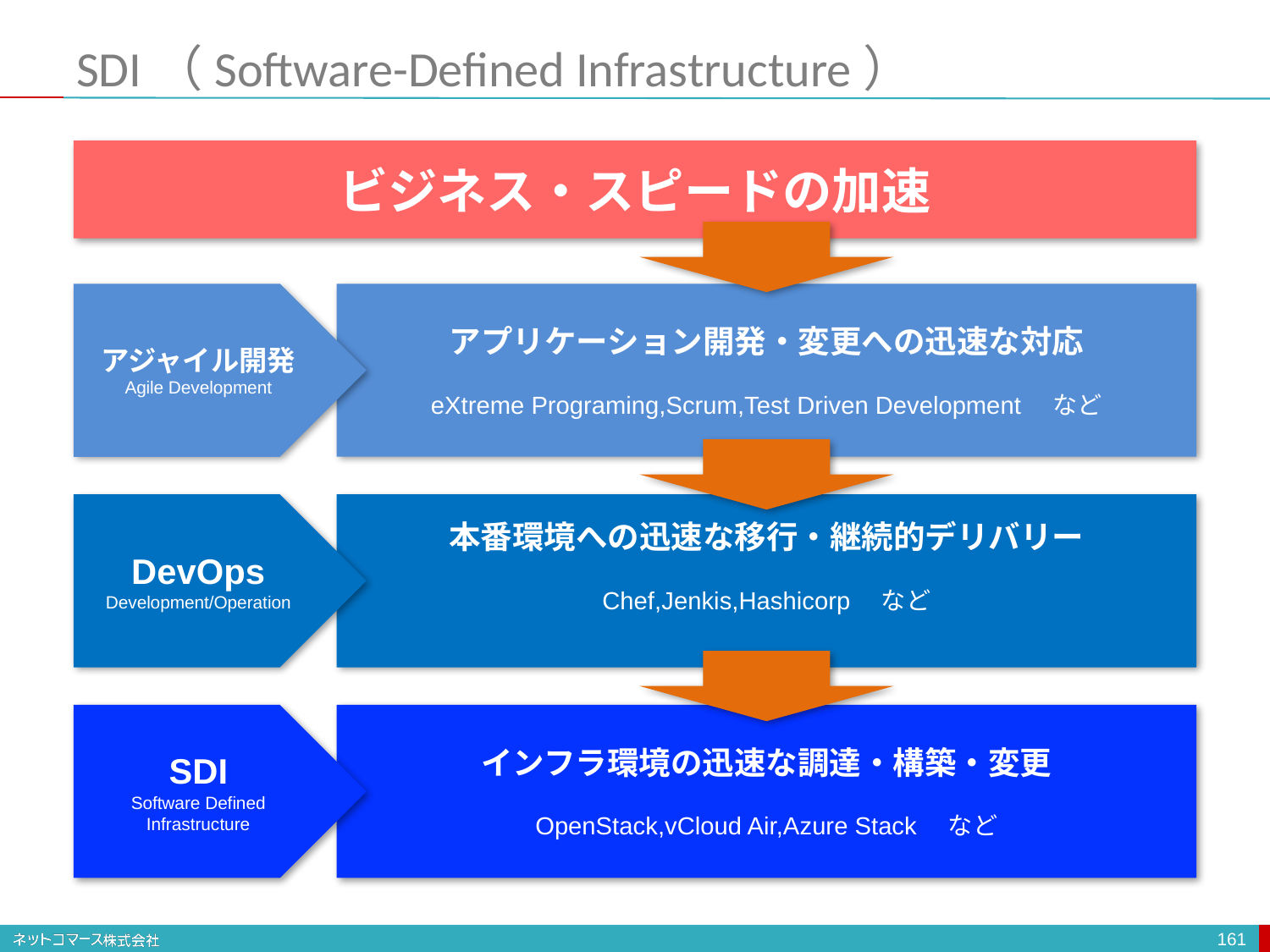

# SDI（Software-Defined Infrastructure）
ビジネス・スピードの加速

アジャイル開発
Agile Development
アプリケーション開発・変更への迅速な対応

eXtreme Programing,Scrum,Test Driven Development　など

DevOps
Development/Operation
本番環境への迅速な移行・継続的デリバリー

Chef,Jenkis,Hashicorp　など

インフラ環境の迅速な調達・構築・変更

OpenStack,vCloud Air,Azure Stack　など
SDI
Software Defined Infrastructure
161